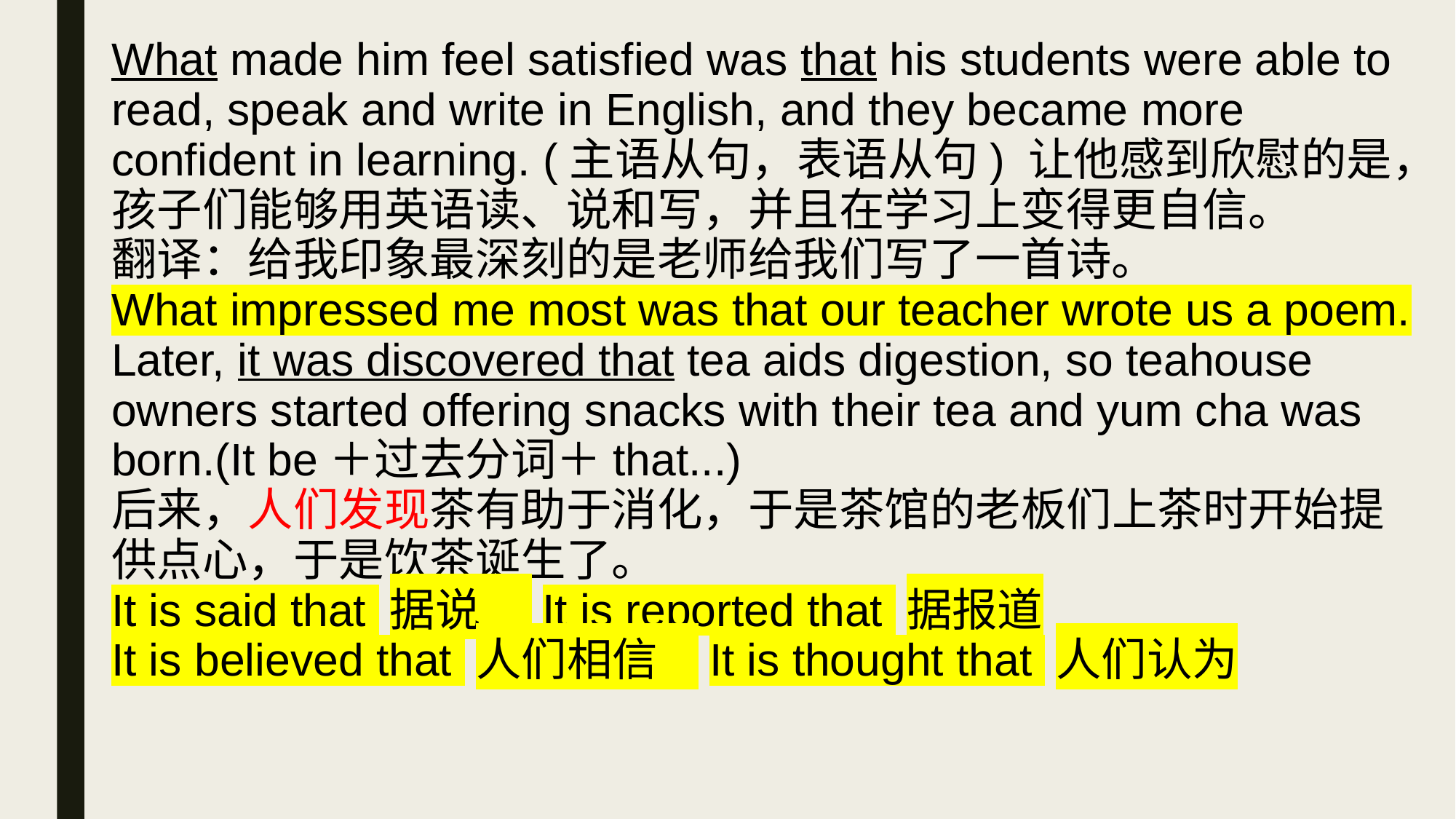

What made him feel satisfied was that his students were able to read, speak and write in English, and they became more confident in learning. (主语从句，表语从句) 让他感到欣慰的是，孩子们能够用英语读、说和写，并且在学习上变得更自信。
翻译：给我印象最深刻的是老师给我们写了一首诗。
What impressed me most was that our teacher wrote us a poem.
Later, it was discovered that tea aids digestion, so teahouse owners started offering snacks with their tea and yum cha was born.(It be＋过去分词＋that...)
后来，人们发现茶有助于消化，于是茶馆的老板们上茶时开始提供点心，于是饮茶诞生了。
It is said that 据说     It is reported that 据报道
It is believed that 人们相信    It is thought that 人们认为